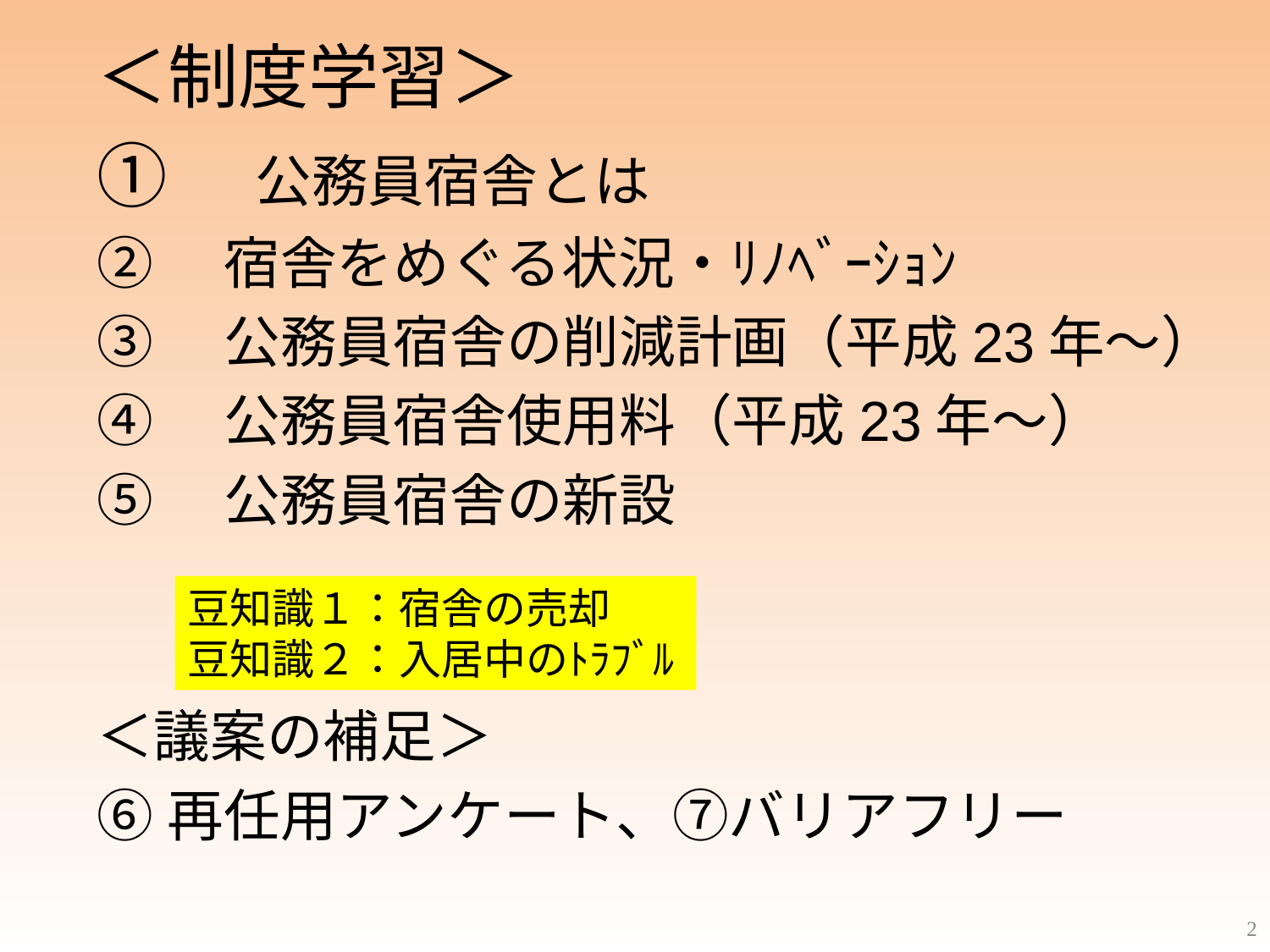

＜制度学習＞
①　公務員宿舎とは
②　宿舎をめぐる状況・ﾘﾉﾍﾞｰｼｮﾝ
③　公務員宿舎の削減計画（平成23年～）
④　公務員宿舎使用料（平成23年～）
⑤　公務員宿舎の新設

＜議案の補足＞
⑥再任用アンケート、⑦バリアフリー

豆知識１：宿舎の売却
豆知識２：入居中のﾄﾗﾌﾞﾙ
2